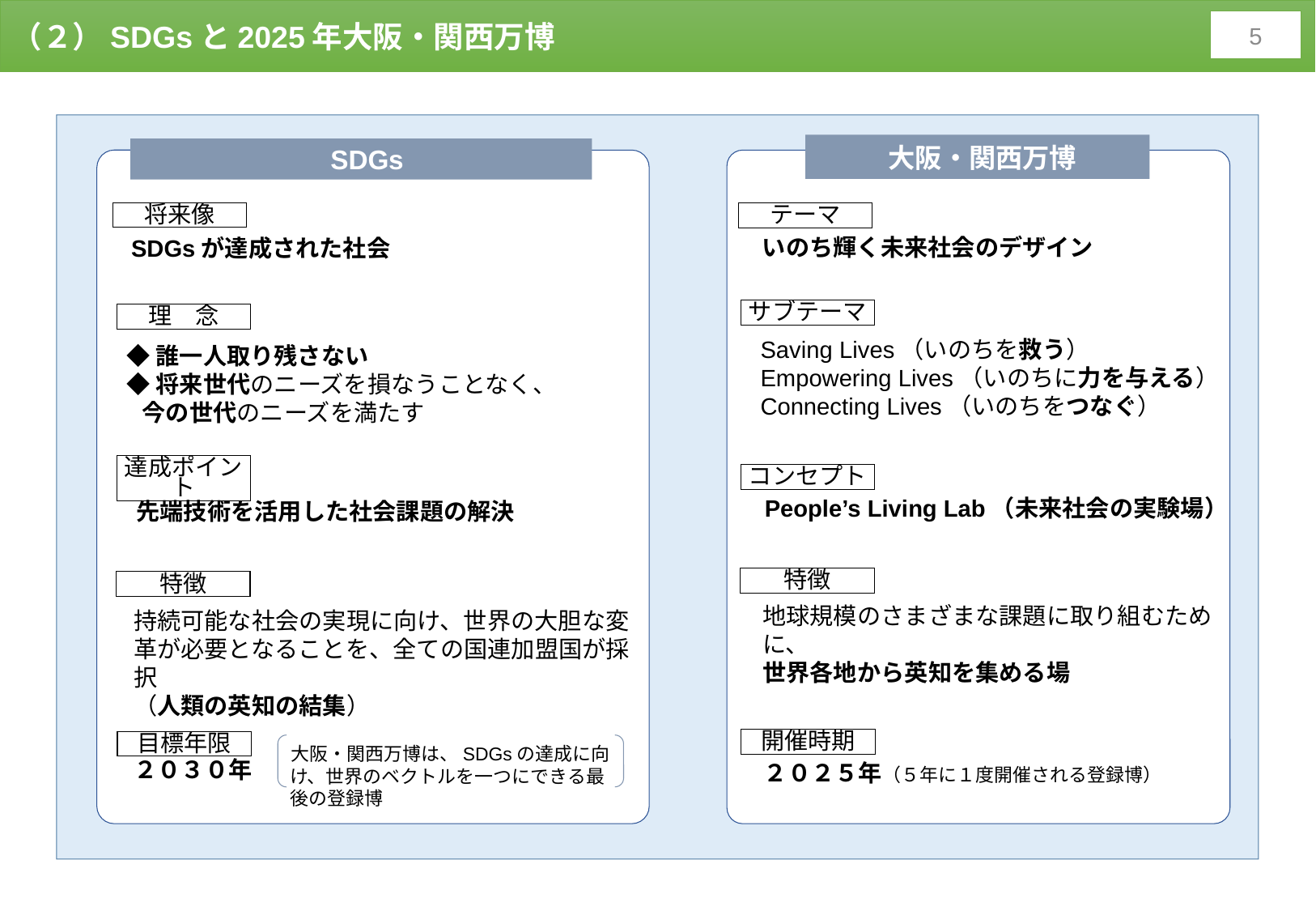

（２）SDGsと2025年大阪・関西万博
5

 大阪・関西万博
SDGs

将来像
テーマ
いのち輝く未来社会のデザイン
SDGsが達成された社会
サブテーマ
理　念
Saving Lives（いのちを救う）
Empowering Lives（いのちに力を与える）
Connecting Lives（いのちをつなぐ）
◆誰一人取り残さない
◆将来世代のニーズを損なうことなく、
   今の世代のニーズを満たす
コンセプト
達成ポイント
People’s Living Lab（未来社会の実験場）
先端技術を活用した社会課題の解決
特徴
特徴
地球規模のさまざまな課題に取り組むために、
世界各地から英知を集める場
持続可能な社会の実現に向け、世界の大胆な変革が必要となることを、全ての国連加盟国が採択
（人類の英知の結集）
開催時期
目標年限
大阪・関西万博は、SDGsの達成に向け、世界のベクトルを一つにできる最後の登録博
２０３０年
２０２５年（５年に１度開催される登録博）